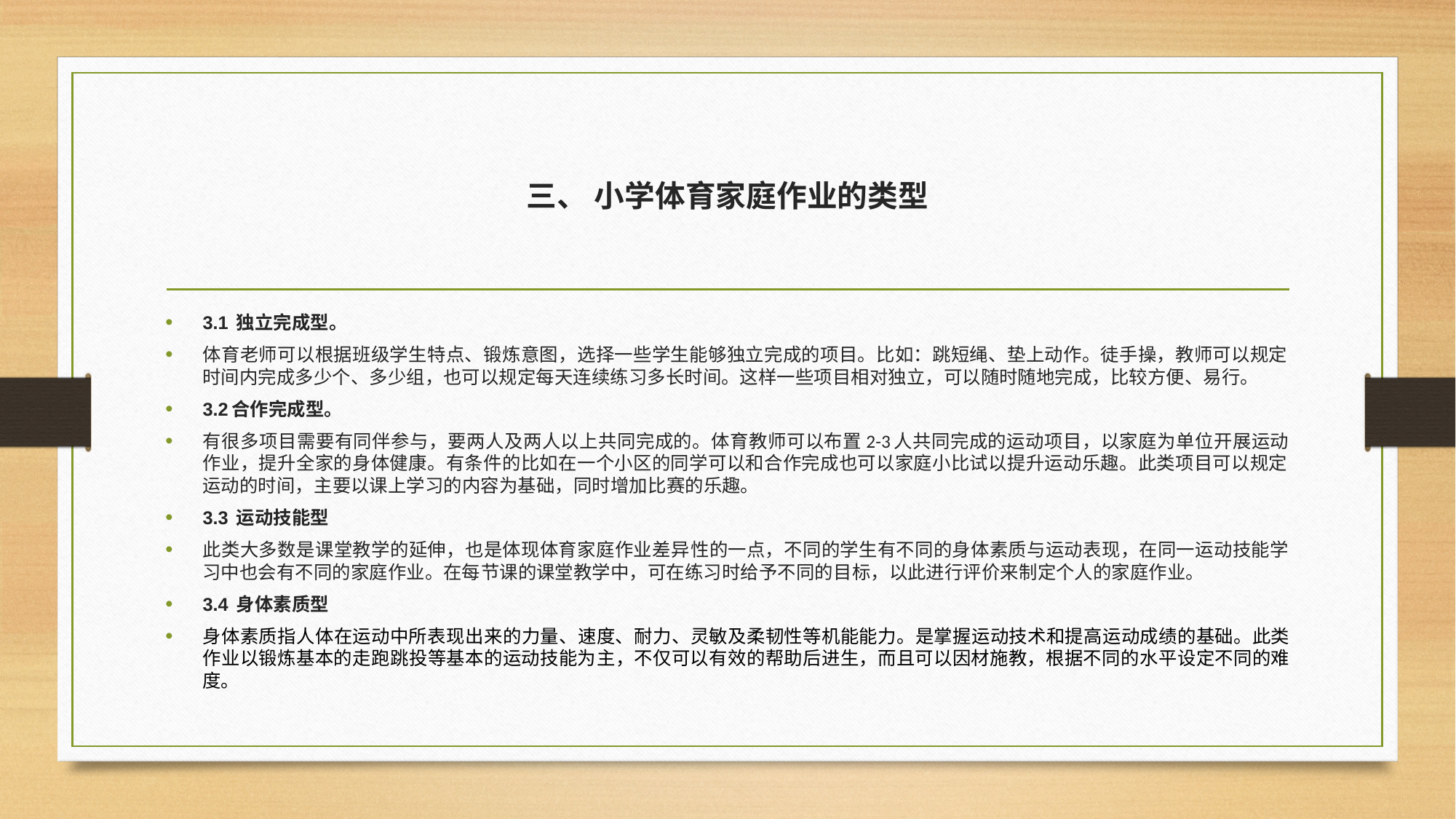

# 三、 小学体育家庭作业的类型
3.1 独立完成型。
体育老师可以根据班级学生特点、锻炼意图，选择一些学生能够独立完成的项目。比如：跳短绳、垫上动作。徒手操，教师可以规定时间内完成多少个、多少组，也可以规定每天连续练习多长时间。这样一些项目相对独立，可以随时随地完成，比较方便、易行。
3.2合作完成型。
有很多项目需要有同伴参与，要两人及两人以上共同完成的。体育教师可以布置2-3人共同完成的运动项目，以家庭为单位开展运动作业，提升全家的身体健康。有条件的比如在一个小区的同学可以和合作完成也可以家庭小比试以提升运动乐趣。此类项目可以规定运动的时间，主要以课上学习的内容为基础，同时增加比赛的乐趣。
3.3 运动技能型
此类大多数是课堂教学的延伸，也是体现体育家庭作业差异性的一点，不同的学生有不同的身体素质与运动表现，在同一运动技能学习中也会有不同的家庭作业。在每节课的课堂教学中，可在练习时给予不同的目标，以此进行评价来制定个人的家庭作业。
3.4 身体素质型
身体素质指人体在运动中所表现出来的力量、速度、耐力、灵敏及柔韧性等机能能力。是掌握运动技术和提高运动成绩的基础。此类作业以锻炼基本的走跑跳投等基本的运动技能为主，不仅可以有效的帮助后进生，而且可以因材施教，根据不同的水平设定不同的难度。